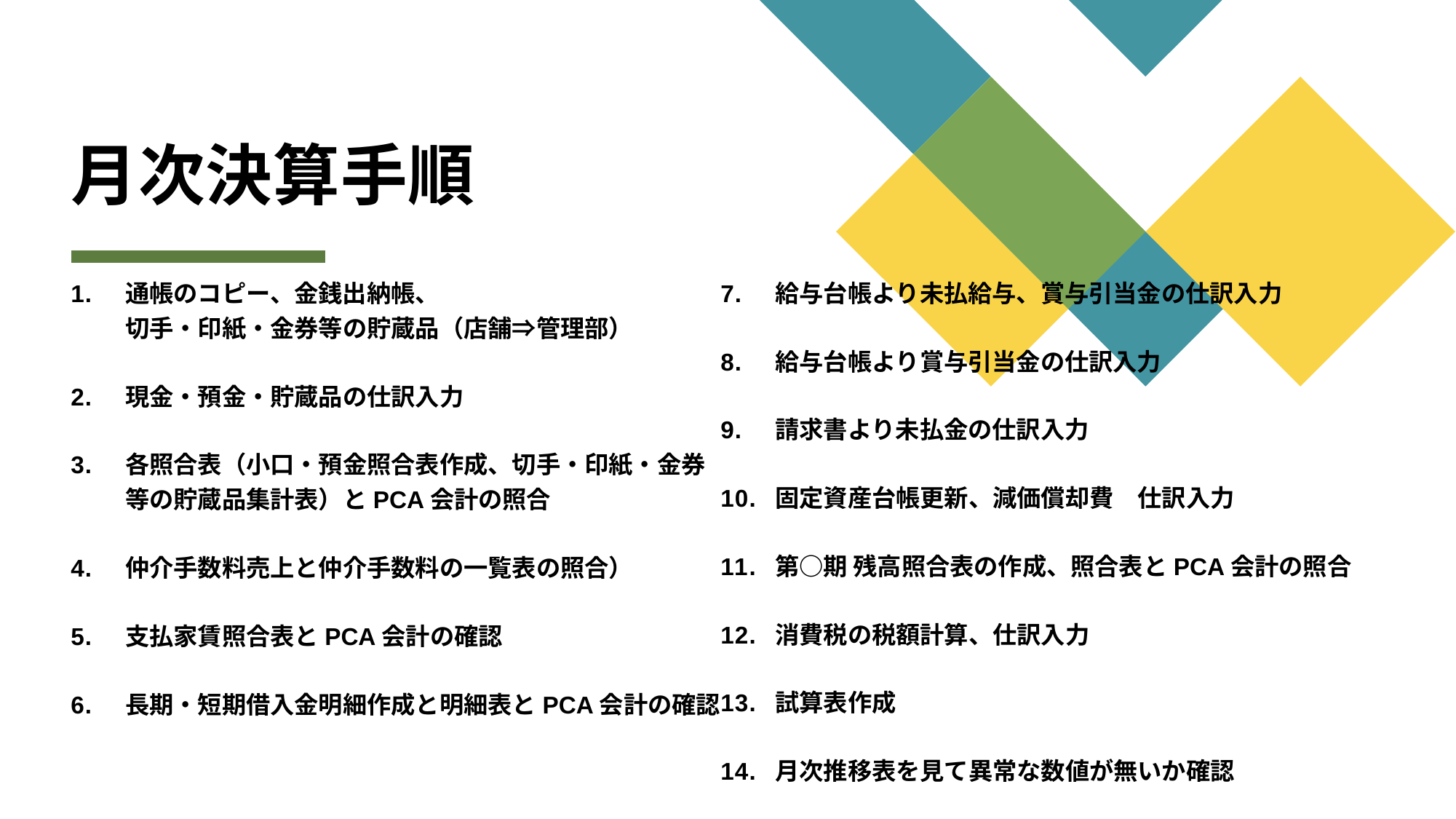

# 月次決算手順
通帳のコピー、金銭出納帳、
切手・印紙・金券等の貯蔵品（店舗⇒管理部）
現金・預金・貯蔵品の仕訳入力
各照合表（小口・預金照合表作成、切手・印紙・金券等の貯蔵品集計表）とPCA会計の照合
仲介手数料売上と仲介手数料の一覧表の照合）
支払家賃照合表とPCA会計の確認
長期・短期借入金明細作成と明細表とPCA会計の確認
給与台帳より未払給与、賞与引当金の仕訳入力
給与台帳より賞与引当金の仕訳入力
請求書より未払金の仕訳入力
固定資産台帳更新、減価償却費　仕訳入力
第○期 残高照合表の作成、照合表とPCA会計の照合
消費税の税額計算、仕訳入力
試算表作成
月次推移表を見て異常な数値が無いか確認